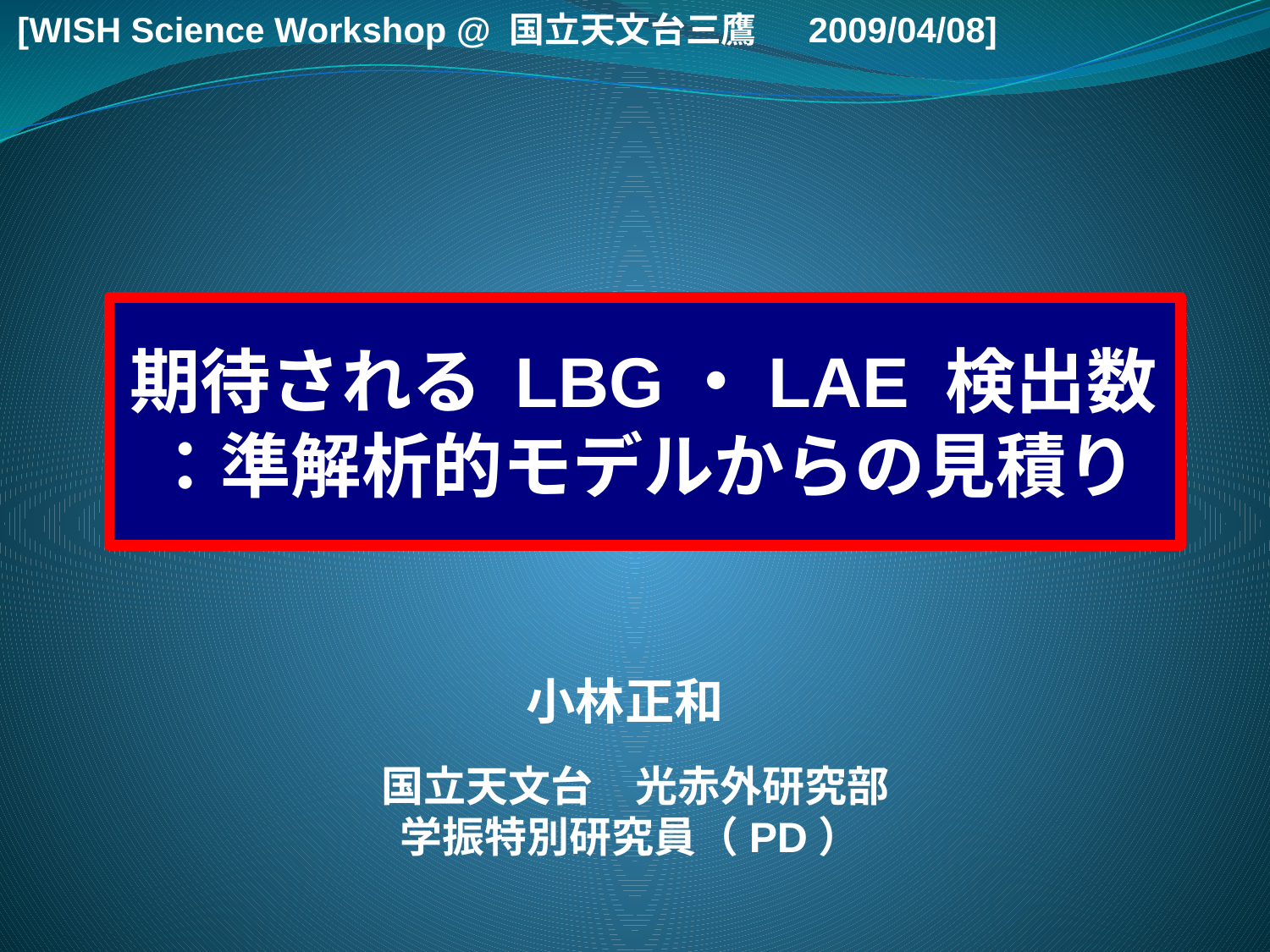

[WISH Science Workshop @ 国立天文台三鷹 　2009/04/08]
# 期待される LBG・LAE 検出数 ：準解析的モデルからの見積り
小林正和
国立天文台　光赤外研究部
学振特別研究員（PD）